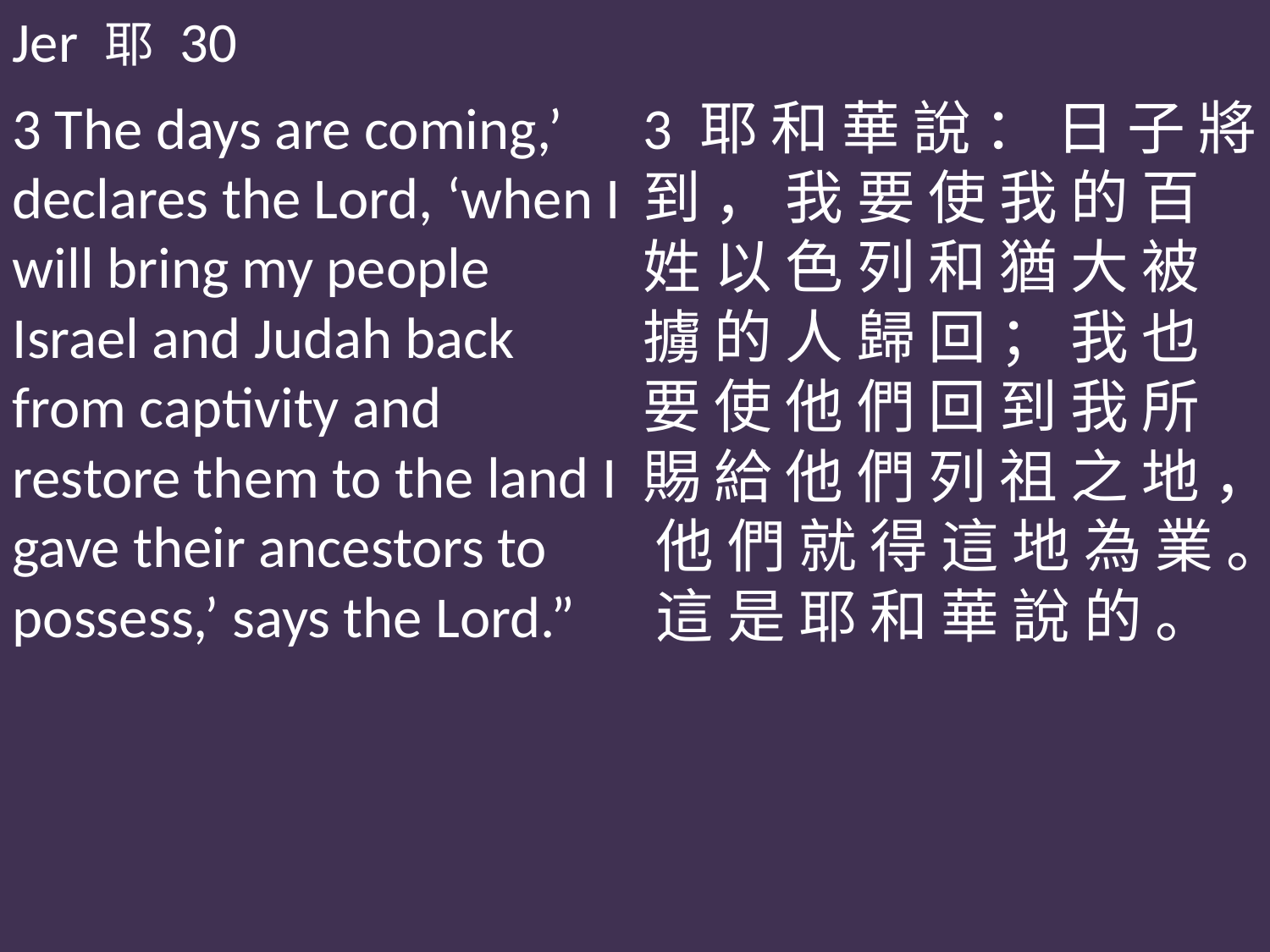

Jer 耶 30
3 The days are coming,’ declares the Lord, ‘when I will bring my people Israel and Judah back from captivity and restore them to the land I gave their ancestors to possess,’ says the Lord.”
3 耶 和 華 說 ： 日 子 將 到 ， 我 要 使 我 的 百 姓 以 色 列 和 猶 大 被 擄 的 人 歸 回 ； 我 也 要 使 他 們 回 到 我 所 賜 給 他 們 列 祖 之 地 ， 他 們 就 得 這 地 為 業 。 這 是 耶 和 華 說 的 。